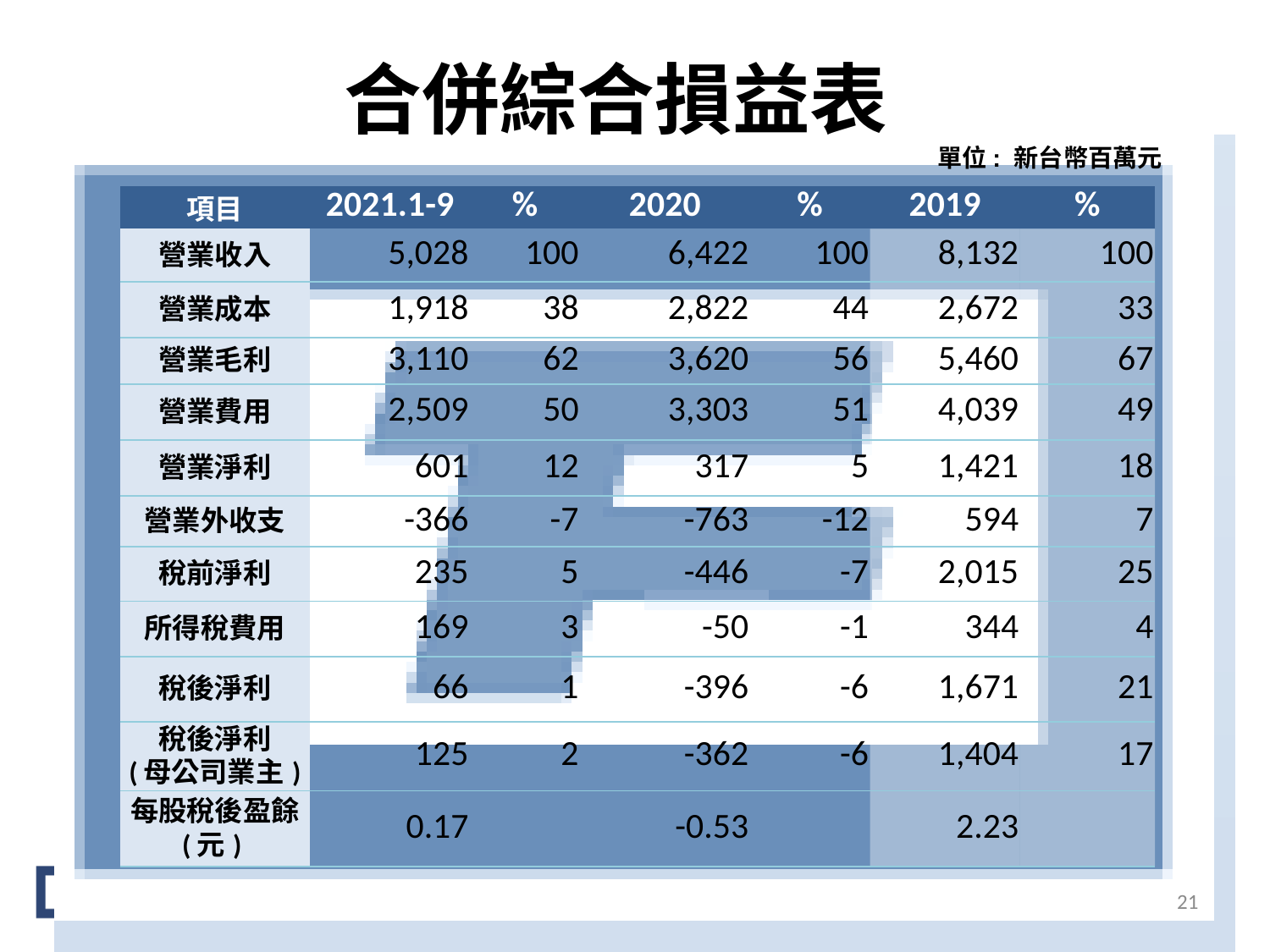

# 合併綜合損益表
單位: 新台幣百萬元
| 項目 | 2021.1-9 | % | 2020 | % | 2019 | % |
| --- | --- | --- | --- | --- | --- | --- |
| 營業收入 | 5,028 | 100 | 6,422 | 100 | 8,132 | 100 |
| 營業成本 | 1,918 | 38 | 2,822 | 44 | 2,672 | 33 |
| 營業毛利 | 3,110 | 62 | 3,620 | 56 | 5,460 | 67 |
| 營業費用 | 2,509 | 50 | 3,303 | 51 | 4,039 | 49 |
| 營業淨利 | 601 | 12 | 317 | 5 | 1,421 | 18 |
| 營業外收支 | -366 | -7 | -763 | -12 | 594 | 7 |
| 稅前淨利 | 235 | 5 | -446 | -7 | 2,015 | 25 |
| 所得稅費用 | 169 | 3 | -50 | -1 | 344 | 4 |
| 稅後淨利 | 66 | 1 | -396 | -6 | 1,671 | 21 |
| 稅後淨利 (母公司業主) | 125 | 2 | -362 | -6 | 1,404 | 17 |
| 每股稅後盈餘 (元) | 0.17 |  | -0.53 |  | 2.23 |  |
21